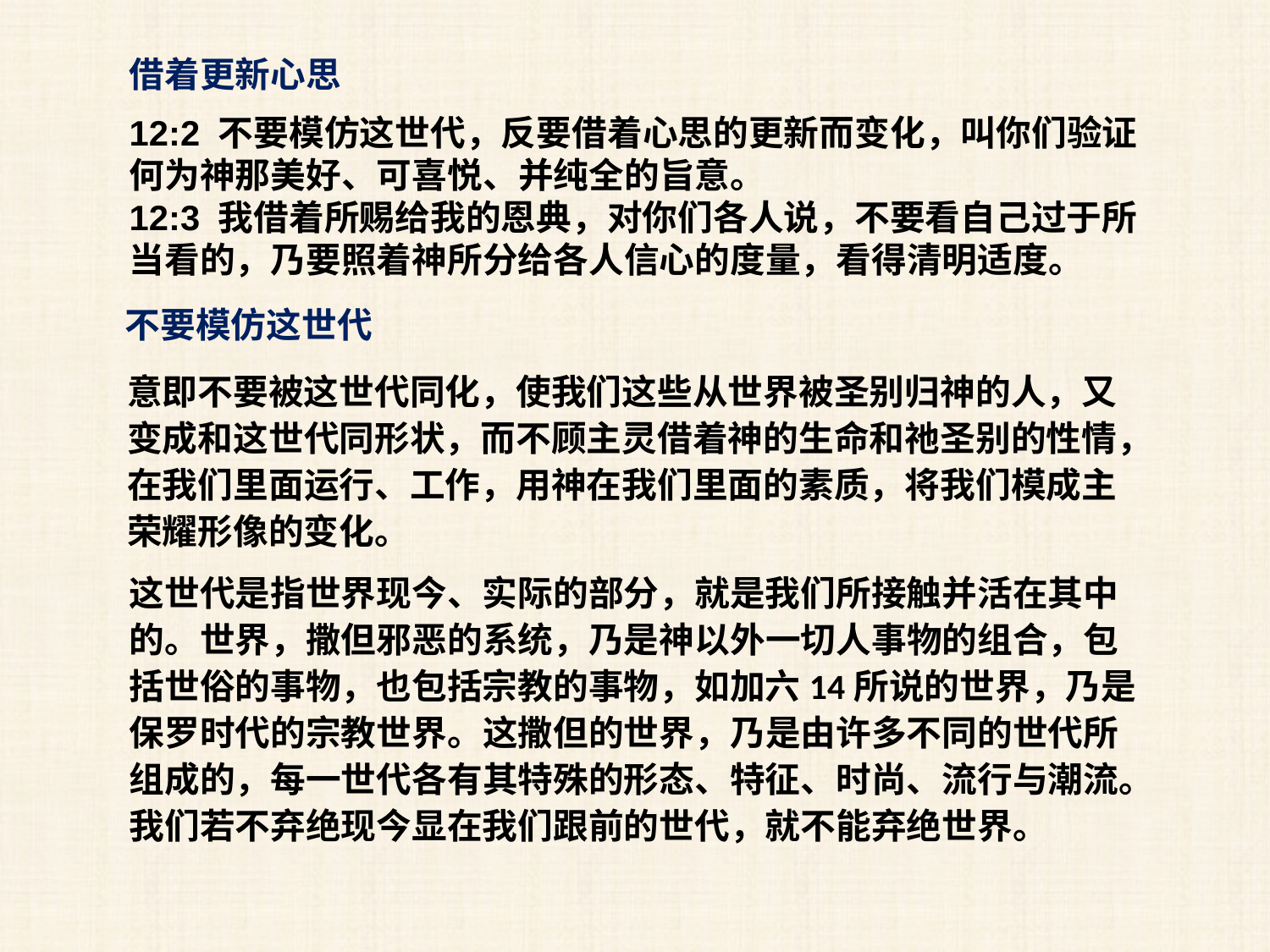

借着更新心思
12:2 不要模仿这世代，反要借着心思的更新而变化，叫你们验证何为神那美好、可喜悦、并纯全的旨意。
12:3 我借着所赐给我的恩典，对你们各人说，不要看自己过于所当看的，乃要照着神所分给各人信心的度量，看得清明适度。
不要模仿这世代
意即不要被这世代同化，使我们这些从世界被圣别归神的人，又变成和这世代同形状，而不顾主灵借着神的生命和祂圣别的性情，在我们里面运行、工作，用神在我们里面的素质，将我们模成主荣耀形像的变化。
这世代是指世界现今、实际的部分，就是我们所接触并活在其中的。世界，撒但邪恶的系统，乃是神以外一切人事物的组合，包括世俗的事物，也包括宗教的事物，如加六14所说的世界，乃是保罗时代的宗教世界。这撒但的世界，乃是由许多不同的世代所组成的，每一世代各有其特殊的形态、特征、时尚、流行与潮流。我们若不弃绝现今显在我们跟前的世代，就不能弃绝世界。